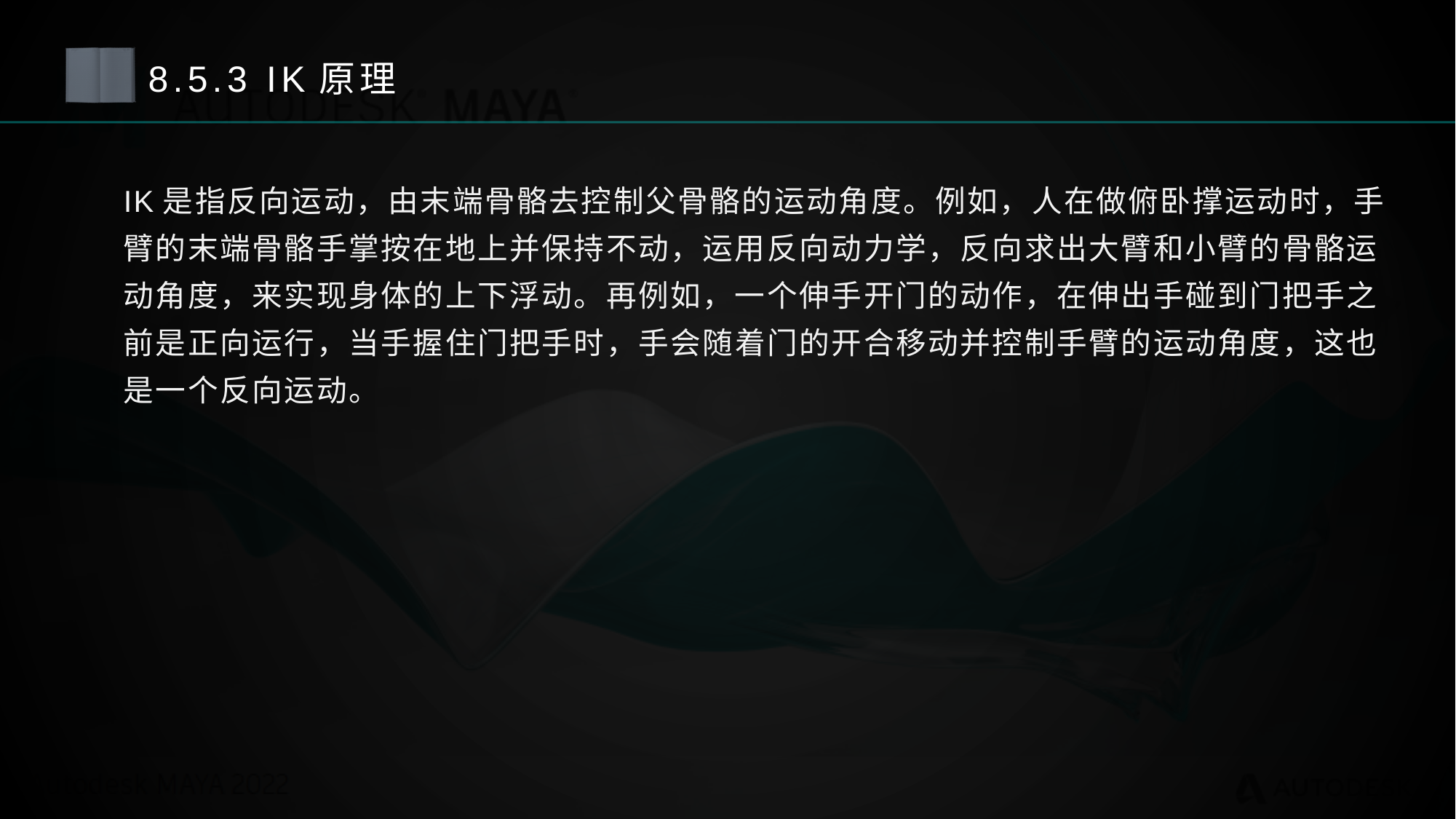

8.5.3 IK原理
IK是指反向运动，由末端骨骼去控制父骨骼的运动角度。例如，人在做俯卧撑运动时，手臂的末端骨骼手掌按在地上并保持不动，运用反向动力学，反向求出大臂和小臂的骨骼运动角度，来实现身体的上下浮动。再例如，一个伸手开门的动作，在伸出手碰到门把手之前是正向运行，当手握住门把手时，手会随着门的开合移动并控制手臂的运动角度，这也是一个反向运动。